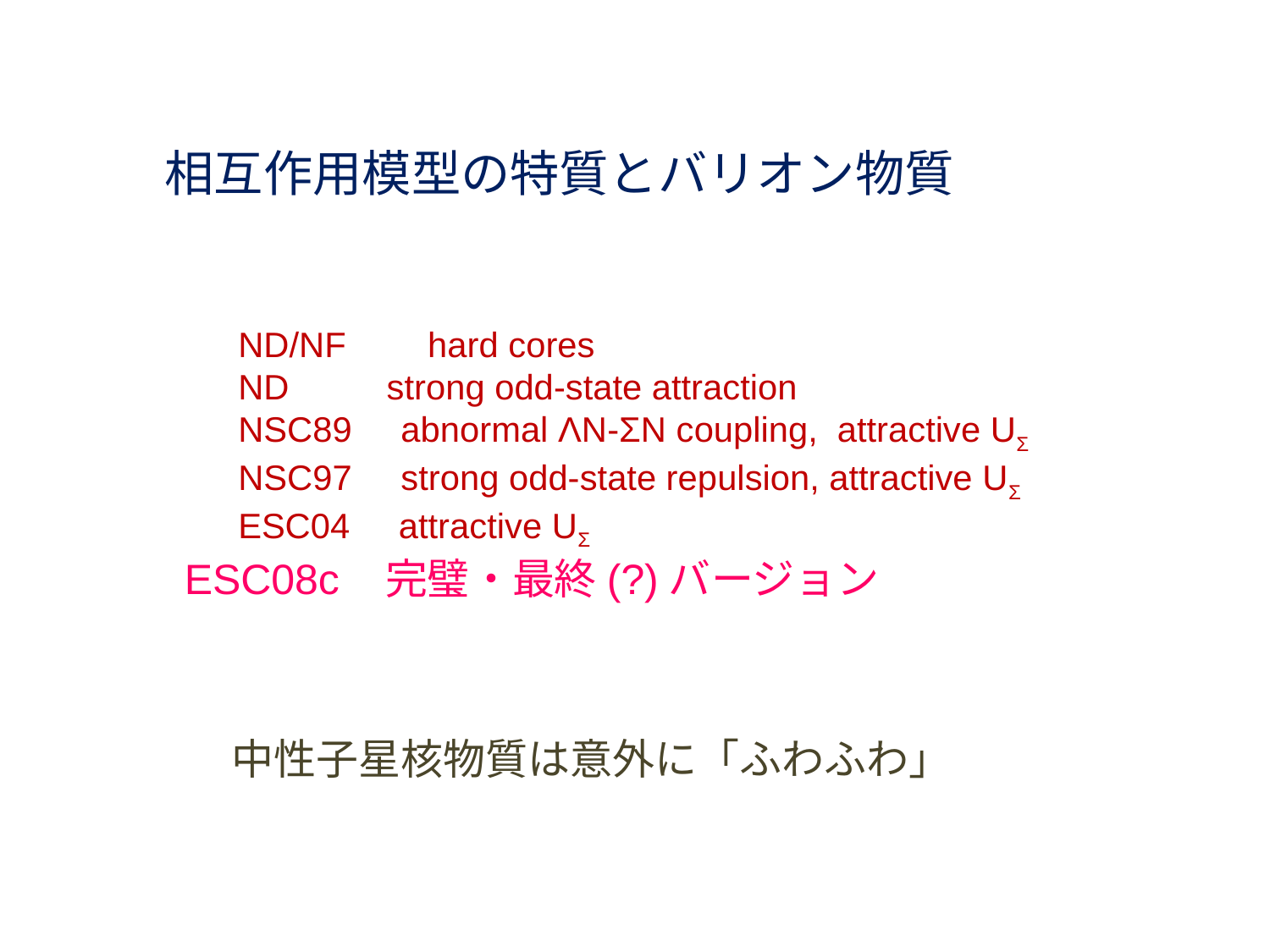

相互作用模型の特質とバリオン物質
ND/NF   　hard cores
ND          strong odd-state attraction
NSC89     abnormal ΛN-ΣN coupling,  attractive UΣ
NSC97     strong odd-state repulsion, attractive UΣ
ESC04     attractive UΣ
ESC08c   完璧・最終(?)バージョン
中性子星核物質は意外に「ふわふわ」